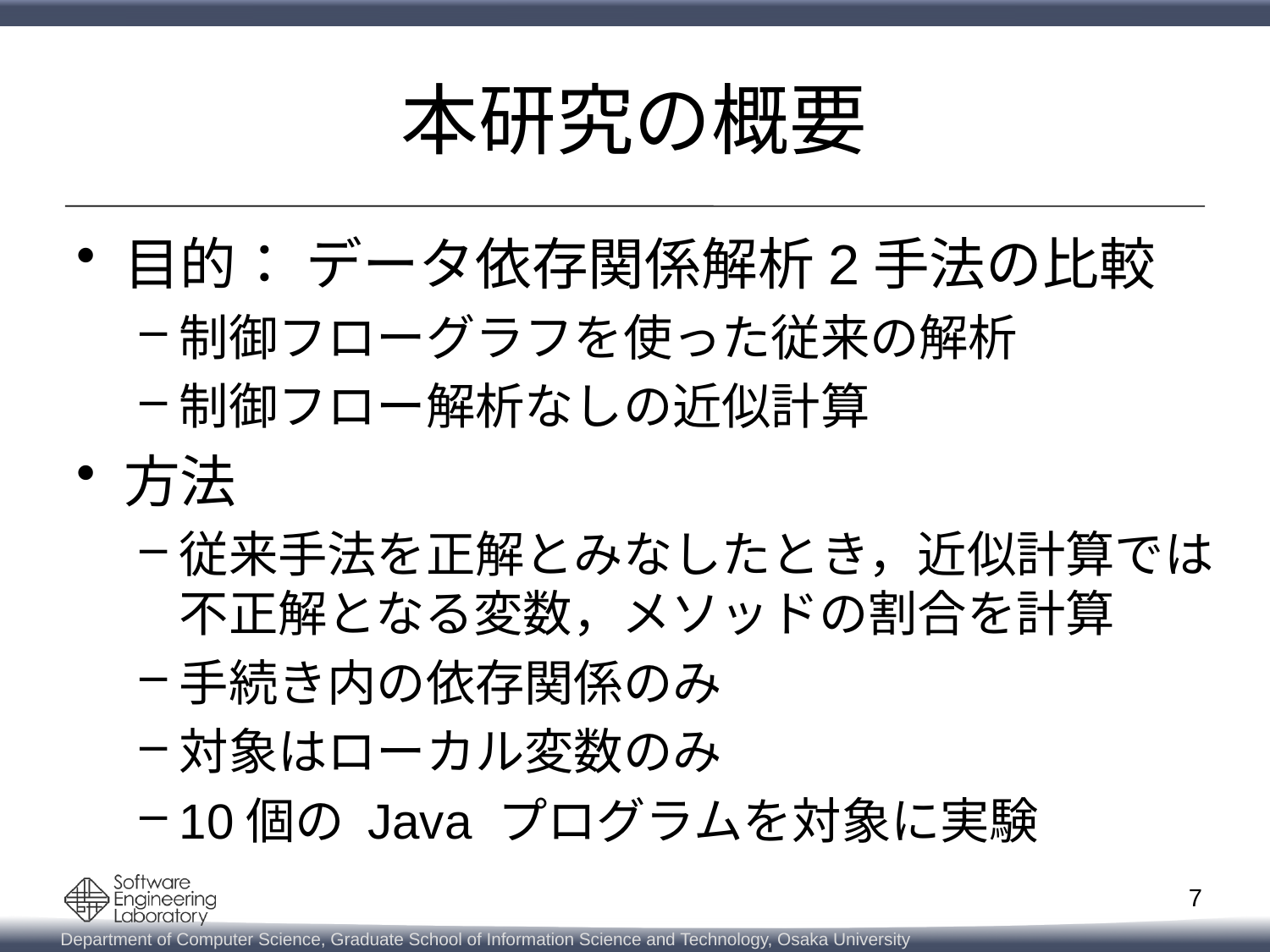

# 本研究の概要
目的： データ依存関係解析2手法の比較
制御フローグラフを使った従来の解析
制御フロー解析なしの近似計算
方法
従来手法を正解とみなしたとき，近似計算では不正解となる変数，メソッドの割合を計算
手続き内の依存関係のみ
対象はローカル変数のみ
10個の Java プログラムを対象に実験
7